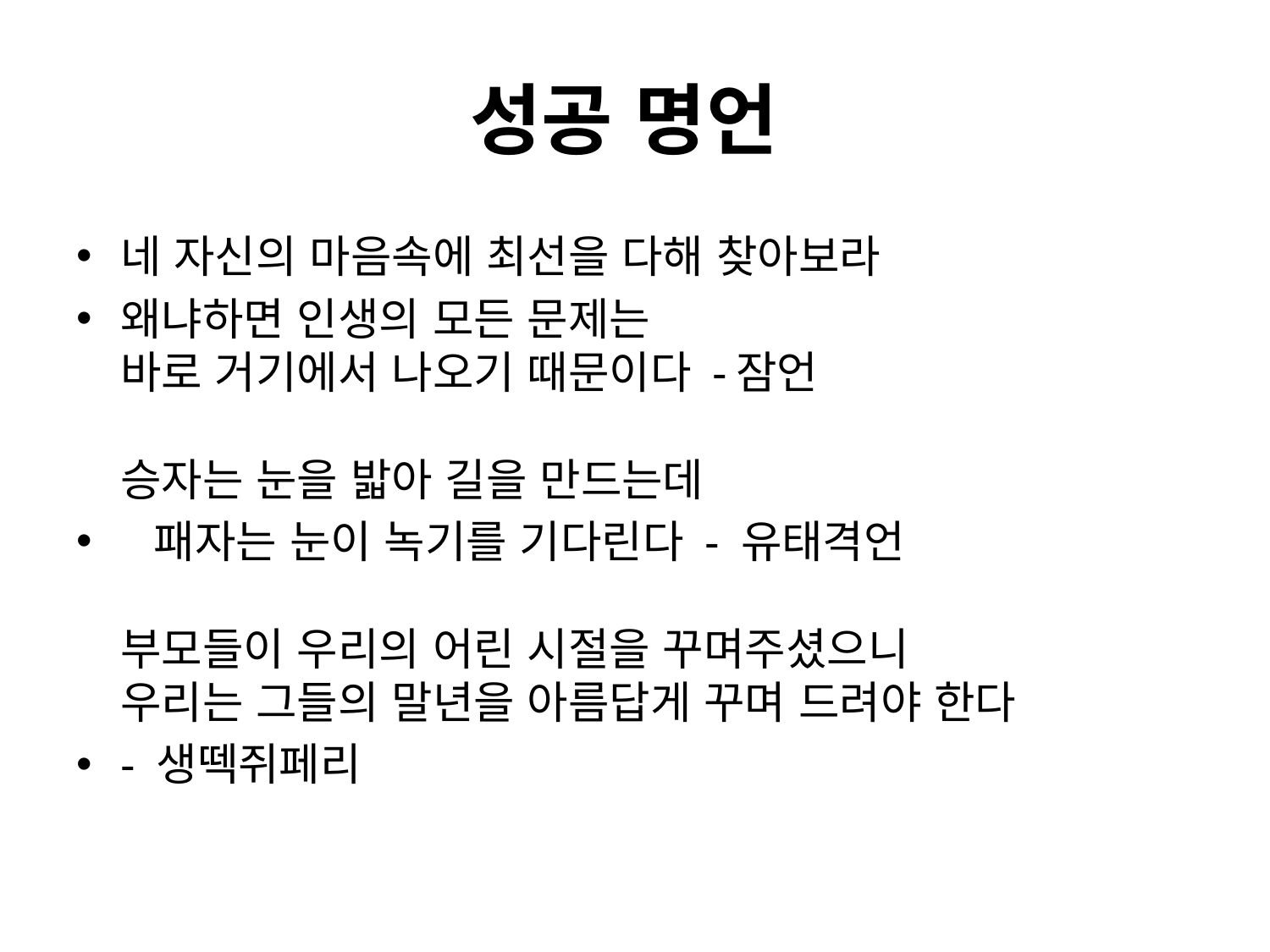

# 성공 명언
네 자신의 마음속에 최선을 다해 찾아보라
왜냐하면 인생의 모든 문제는
바로 거기에서 나오기 때문이다 -잠언
승자는 눈을 밟아 길을 만드는데
  패자는 눈이 녹기를 기다린다 - 유태격언
부모들이 우리의 어린 시절을 꾸며주셨으니
우리는 그들의 말년을 아름답게 꾸며 드려야 한다
- 생떽쥐페리